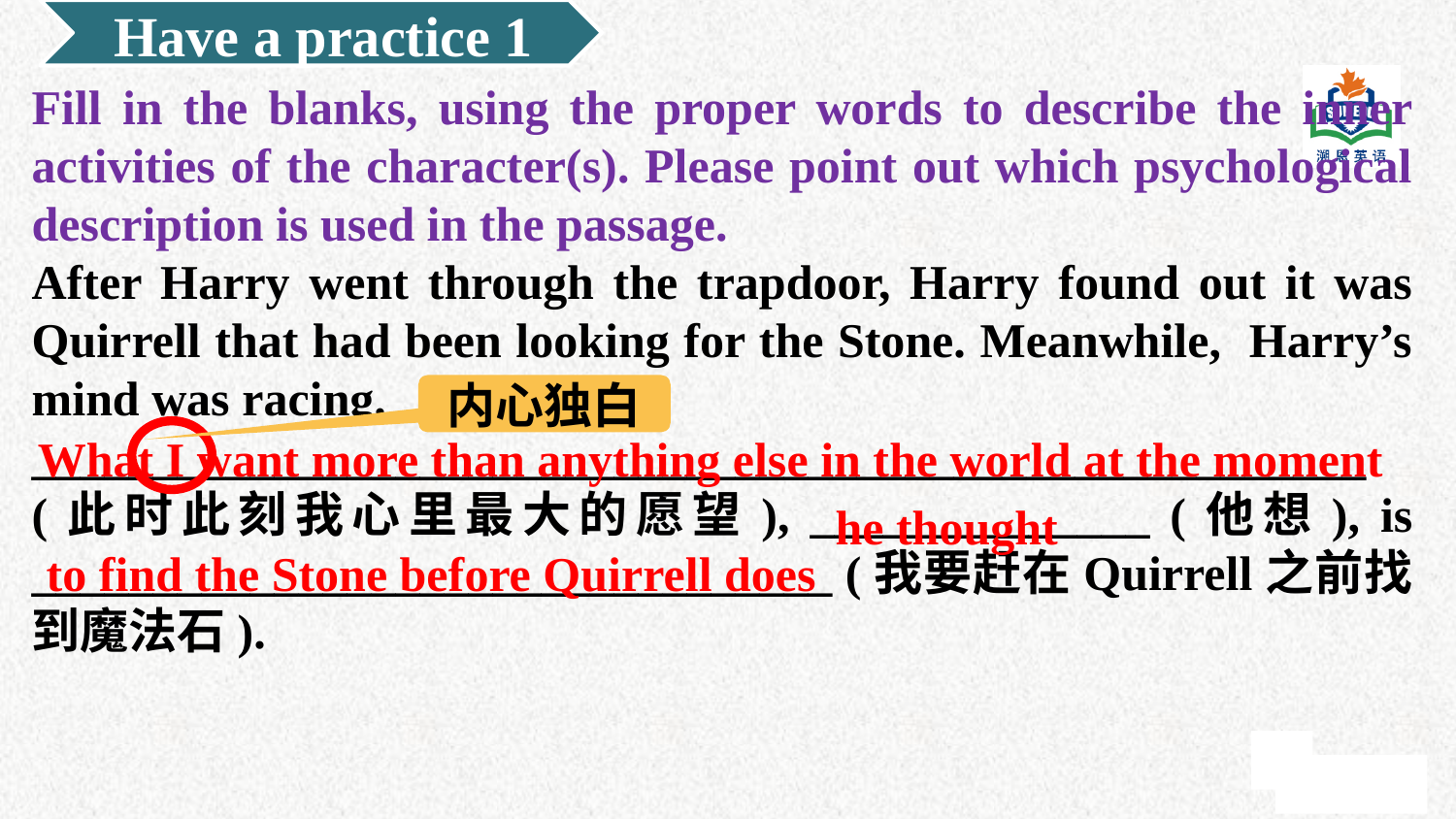

Have a practice 1

Fill in the blanks, using the proper words to describe the inner activities of the character(s). Please point out which psychological description is used in the passage.
After Harry went through the trapdoor, Harry found out it was Quirrell that had been looking for the Stone. Meanwhile,  Harry’s mind was racing.
_______________________________________________________ (此时此刻我心里最大的愿望), ______________ (他想), is _________________________________ (我要赶在Quirrell之前找到魔法石).
内心独白
What I want more than anything else in the world at the moment

he thought
to find the Stone before Quirrell does